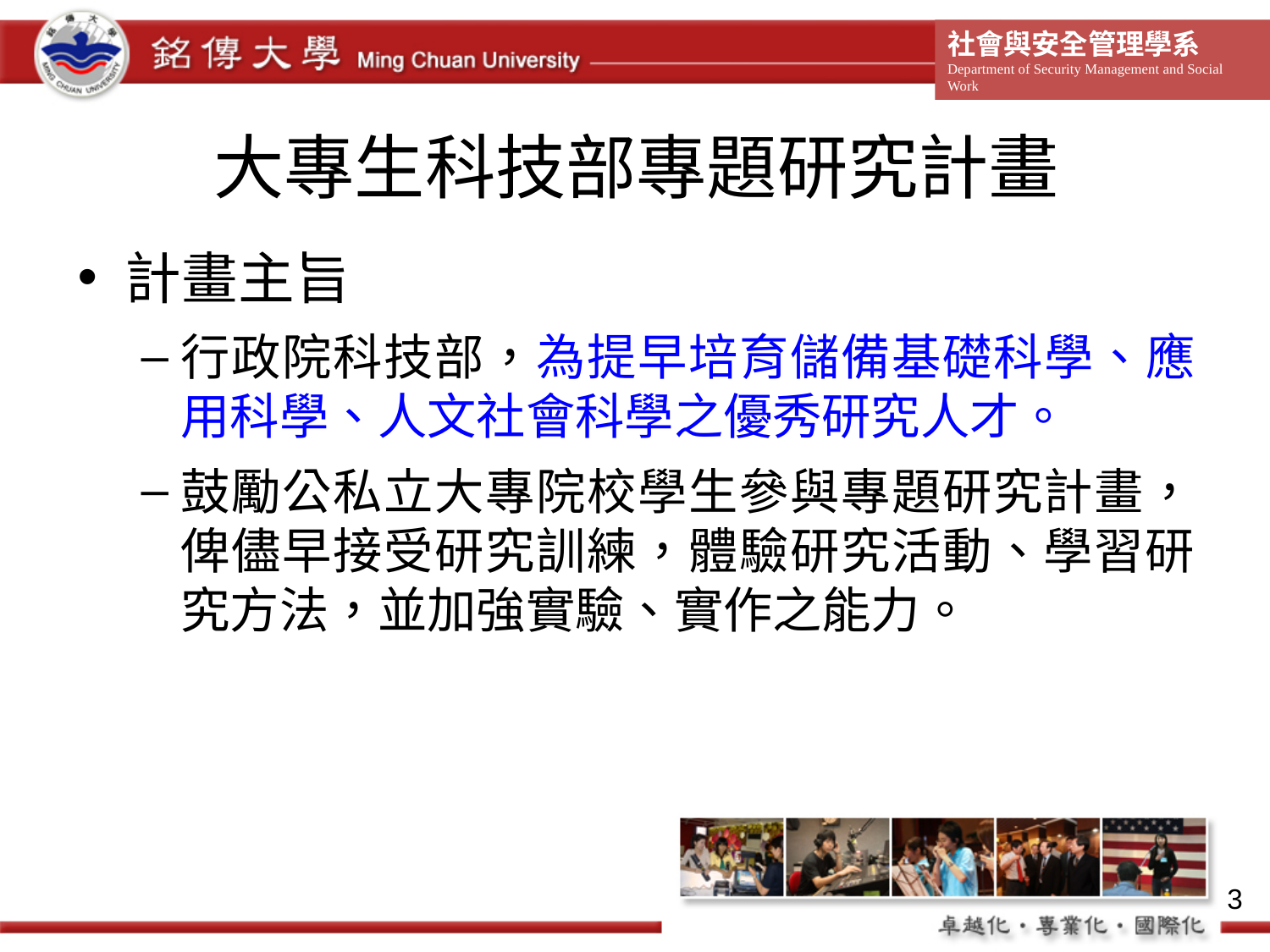

# 大專生科技部專題研究計畫
計畫主旨
行政院科技部，為提早培育儲備基礎科學、應用科學、人文社會科學之優秀研究人才。
鼓勵公私立大專院校學生參與專題研究計畫，俾儘早接受研究訓練，體驗研究活動、學習研究方法，並加強實驗、實作之能力。
3